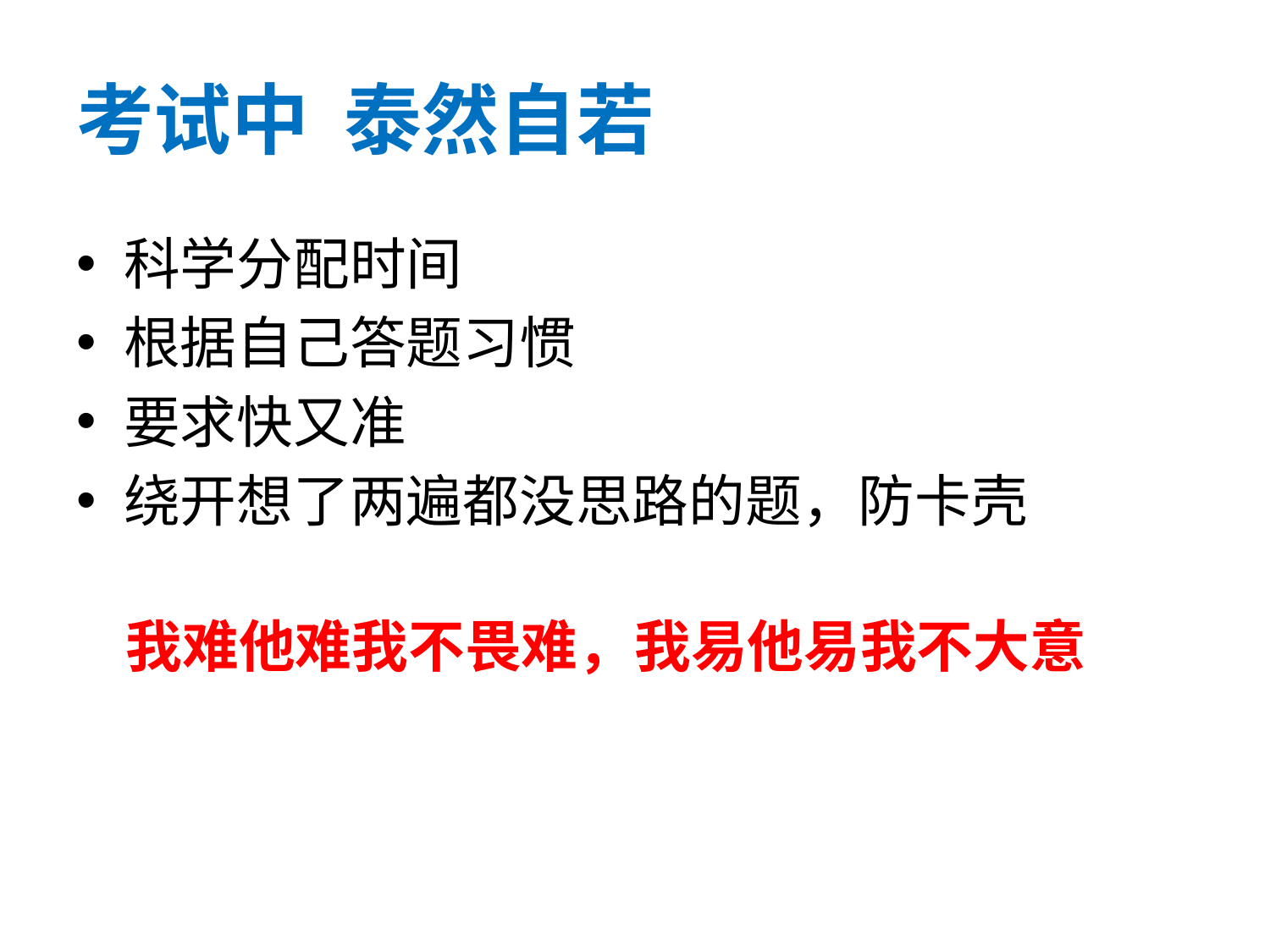

# 考试中  泰然自若
科学分配时间
根据自己答题习惯
要求快又准
绕开想了两遍都没思路的题，防卡壳
我难他难我不畏难，我易他易我不大意